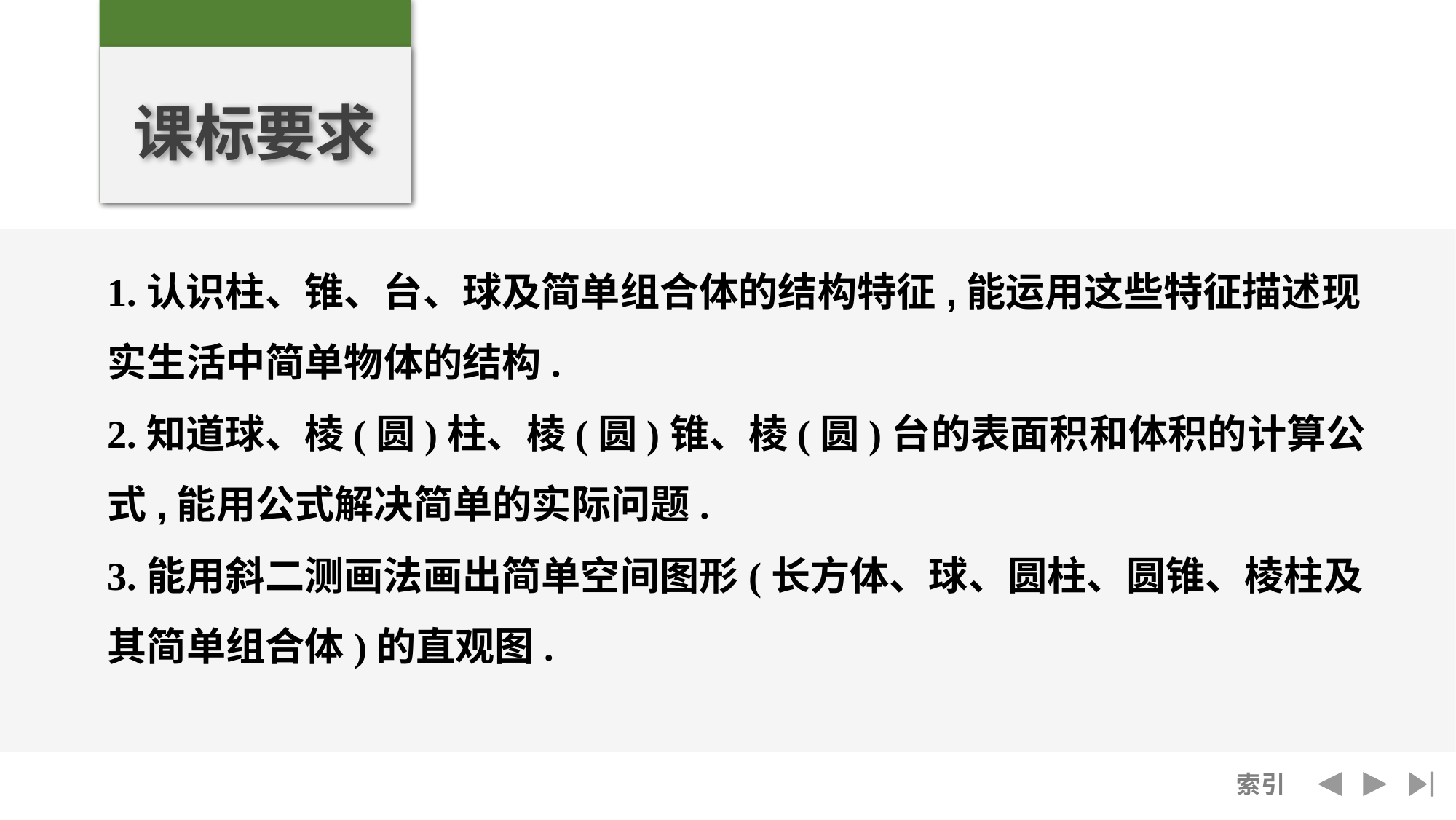

1.认识柱、锥、台、球及简单组合体的结构特征,能运用这些特征描述现实生活中简单物体的结构.
2.知道球、棱(圆)柱、棱(圆)锥、棱(圆)台的表面积和体积的计算公式,能用公式解决简单的实际问题.
3.能用斜二测画法画出简单空间图形(长方体、球、圆柱、圆锥、棱柱及其简单组合体)的直观图.